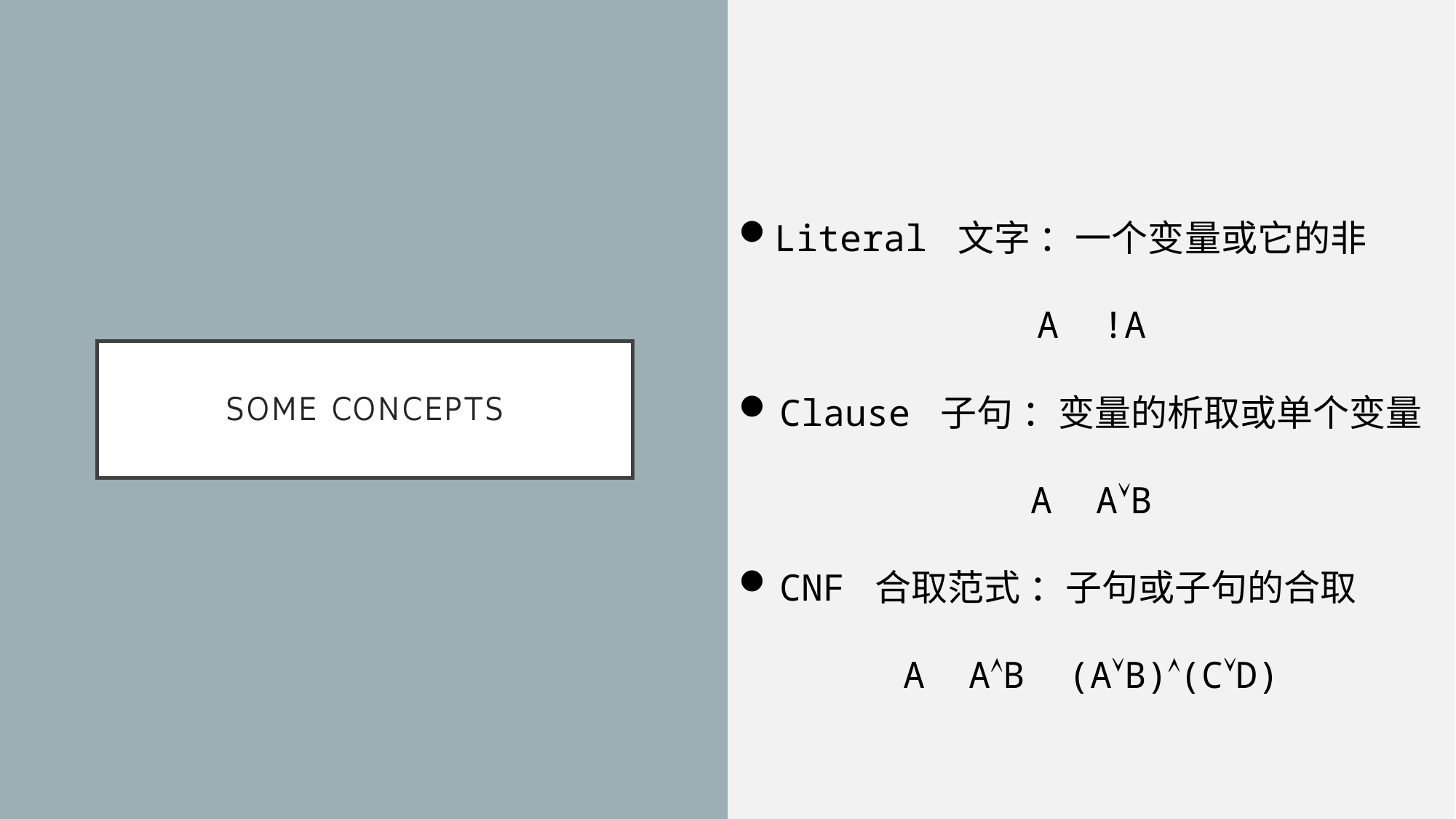

Literal 文字 ：一个变量或它的非
A  !A
Clause 子句 ：变量的析取或单个变量
A  A∨B
CNF 合取范式 ：子句或子句的合取
A  A∧B  (A∨B)∧(C∨D)
# SOME CONCEPTs